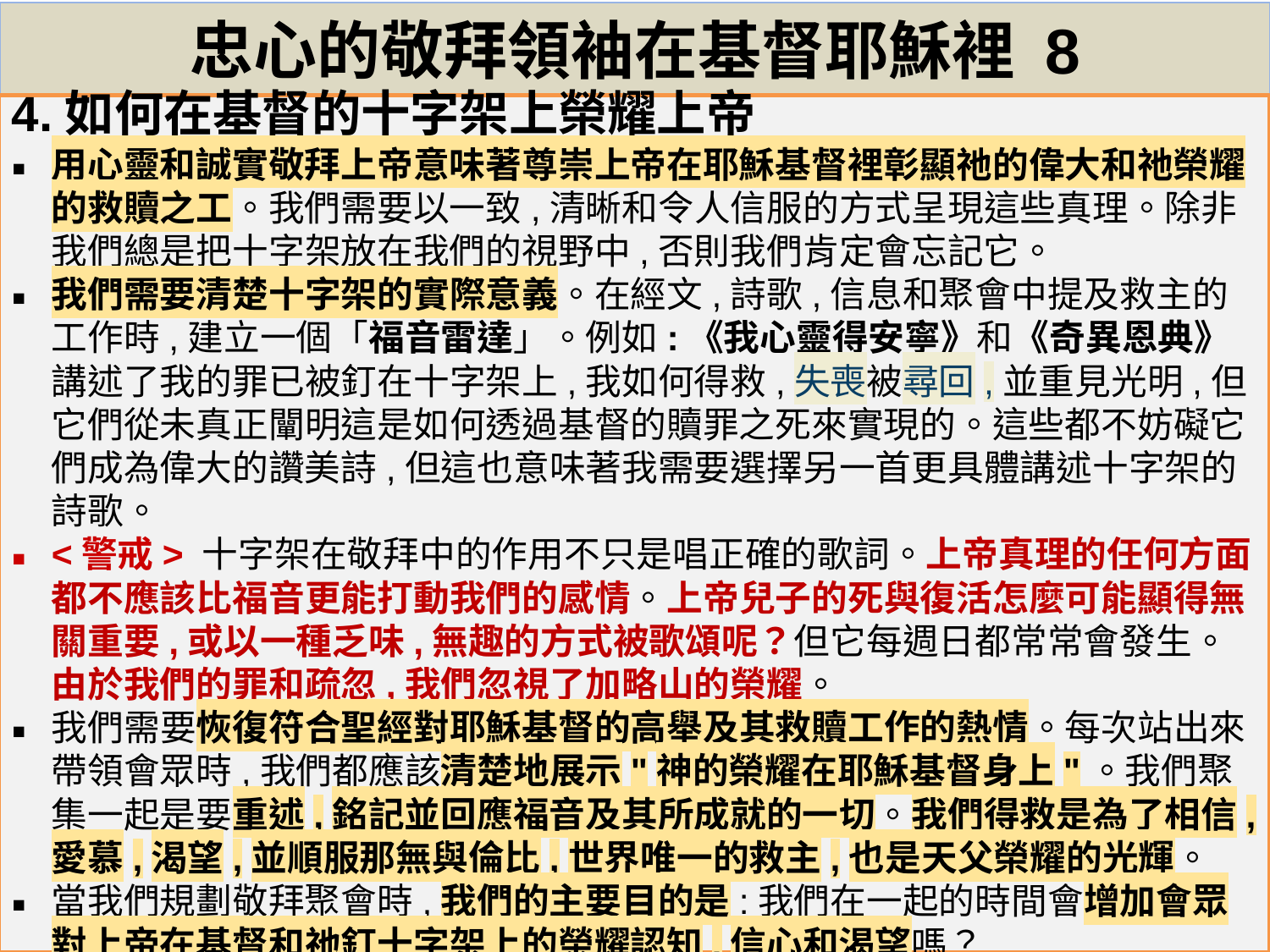

# 忠心的敬拜領袖在基督耶穌裡 8
4.如何在基督的十字架上榮耀上帝
用心靈和誠實敬拜上帝意味著尊崇上帝在耶穌基督裡彰顯祂的偉大和祂榮耀的救贖之工。我們需要以一致,清晰和令人信服的方式呈現這些真理。除非我們總是把十字架放在我們的視野中,否則我們肯定會忘記它。
我們需要清楚十字架的實際意義。在經文,詩歌,信息和聚會中提及救主的工作時,建立一個「福音雷達」。例如:《我心靈得安寧》和《奇異恩典》講述了我的罪已被釘在十字架上,我如何得救,失喪被尋回,並重見光明,但它們從未真正闡明這是如何透過基督的贖罪之死來實現的。這些都不妨礙它們成為偉大的讚美詩,但這也意味著我需要選擇另一首更具體講述十字架的詩歌。
<警戒> 十字架在敬拜中的作用不只是唱正確的歌詞。上帝真理的任何方面都不應該比福音更能打動我們的感情。上帝兒子的死與復活怎麼可能顯得無關重要,或以一種乏味,無趣的方式被歌頌呢？但它每週日都常常會發生。由於我們的罪和疏忽,我們忽視了加略山的榮耀。
我們需要恢復符合聖經對耶穌基督的高舉及其救贖工作的熱情。每次站出來帶領會眾時,我們都應該清楚地展示"神的榮耀在耶穌基督身上"。我們聚集一起是要重述,銘記並回應福音及其所成就的一切。我們得救是為了相信,愛慕,渴望,並順服那無與倫比,世界唯一的救主,也是天父榮耀的光輝。
當我們規劃敬拜聚會時,我們的主要目的是:我們在一起的時間會增加會眾對上帝在基督和祂釘十字架上的榮耀認知,信心和渴望嗎？